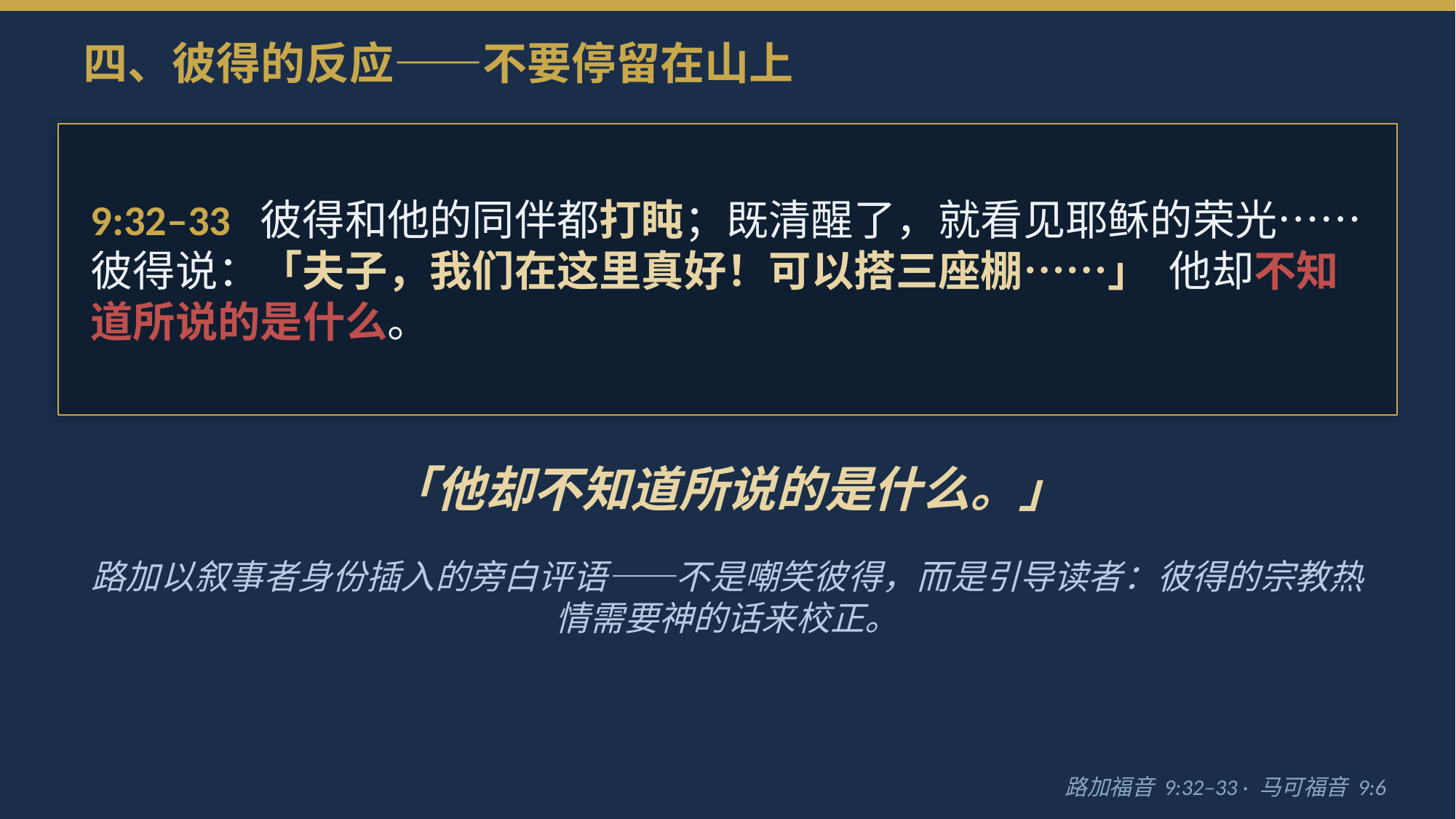

四、彼得的反应——不要停留在山上

9:32–33  彼得和他的同伴都打盹；既清醒了，就看见耶稣的荣光……彼得说：「夫子，我们在这里真好！可以搭三座棚……」  他却不知道所说的是什么。
「他却不知道所说的是什么。」
路加以叙事者身份插入的旁白评语——不是嘲笑彼得，而是引导读者：彼得的宗教热情需要神的话来校正。
路加福音 9:32–33 · 马可福音 9:6